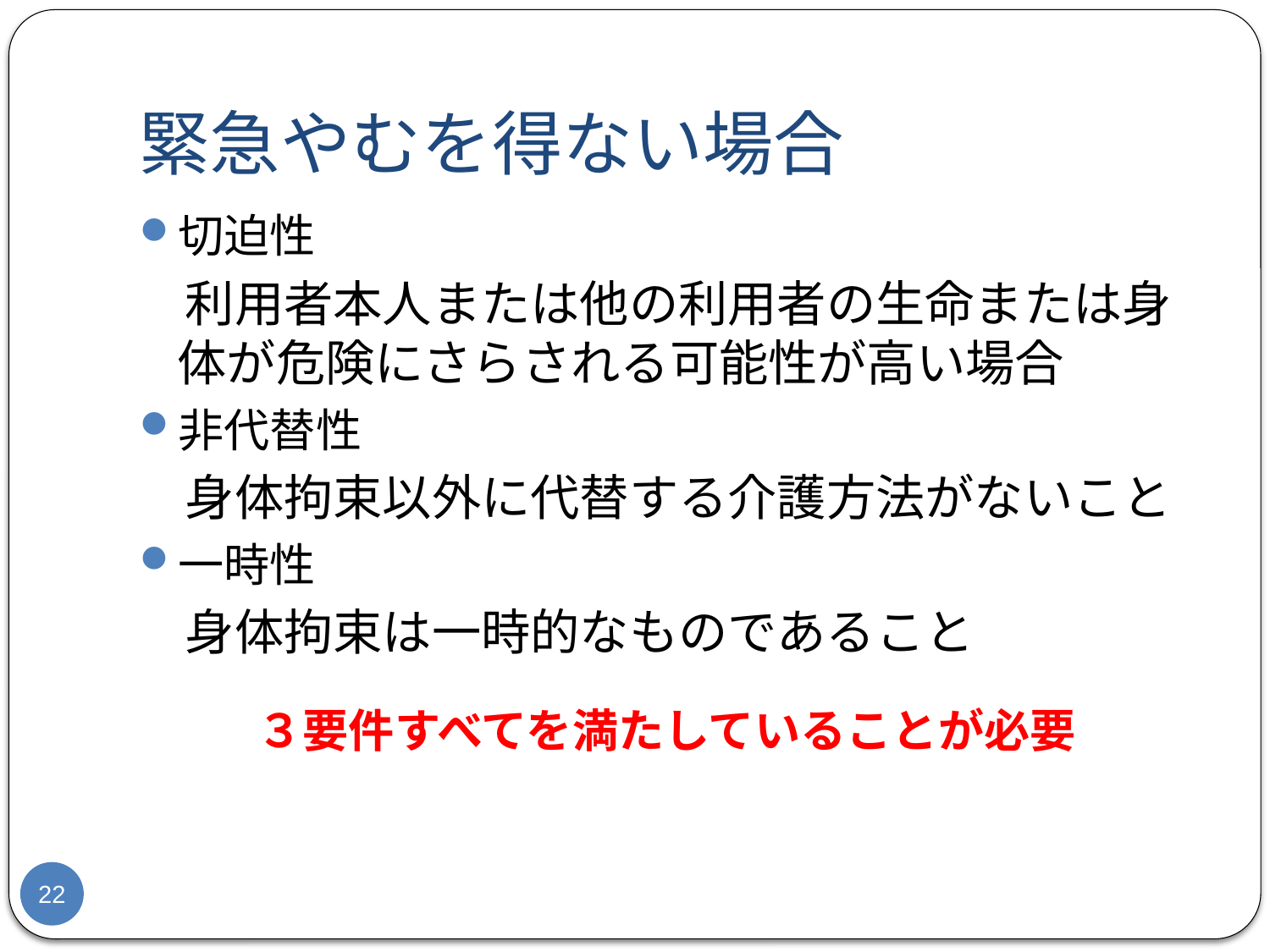

# 緊急やむを得ない場合
切迫性
　利用者本人または他の利用者の生命または身体が危険にさらされる可能性が高い場合
非代替性
　身体拘束以外に代替する介護方法がないこと
一時性
　身体拘束は一時的なものであること

３要件すべてを満たしていることが必要
22